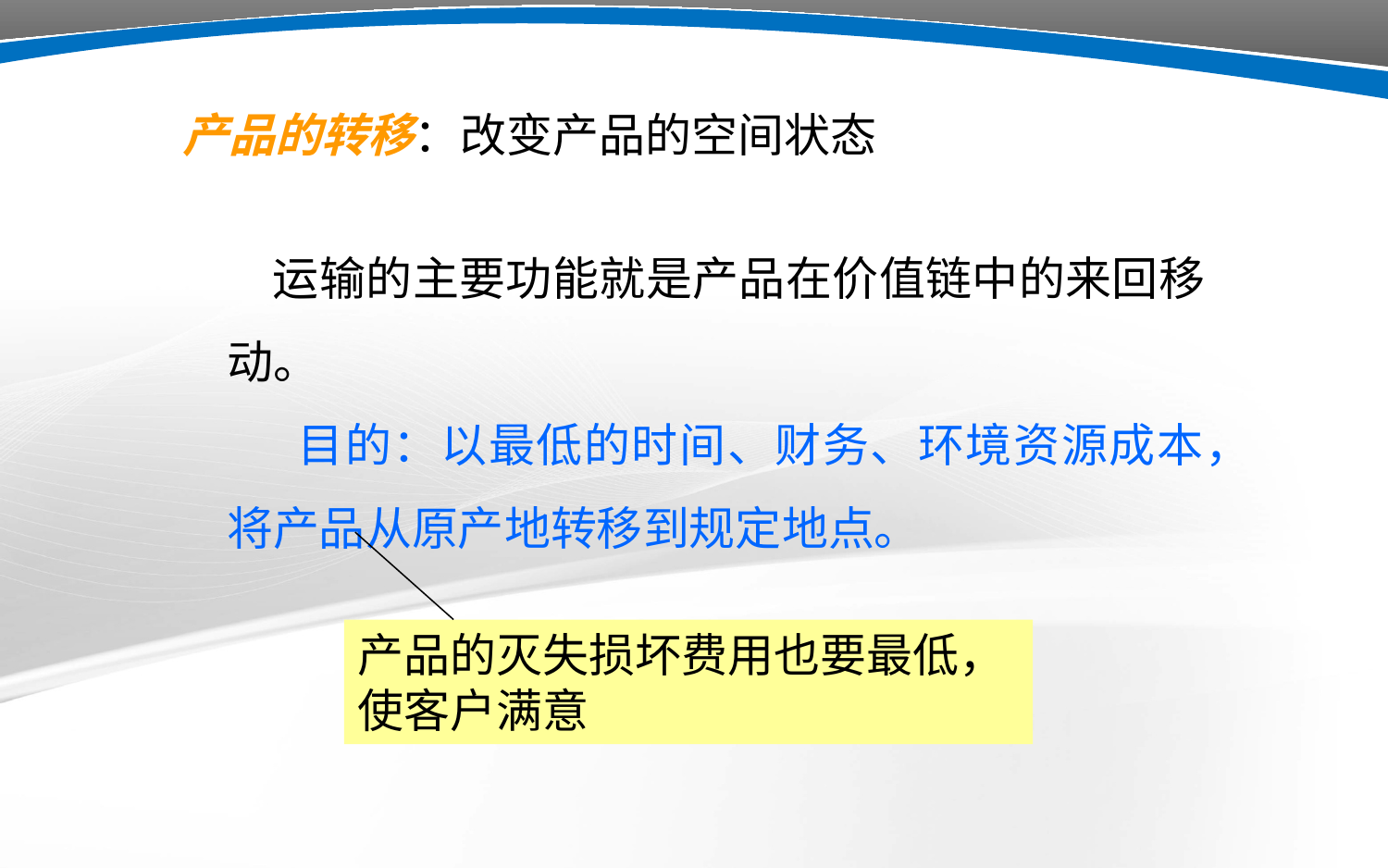

产品的转移：改变产品的空间状态
运输的主要功能就是产品在价值链中的来回移动。
 目的：以最低的时间、财务、环境资源成本，将产品从原产地转移到规定地点。

产品的灭失损坏费用也要最低，使客户满意